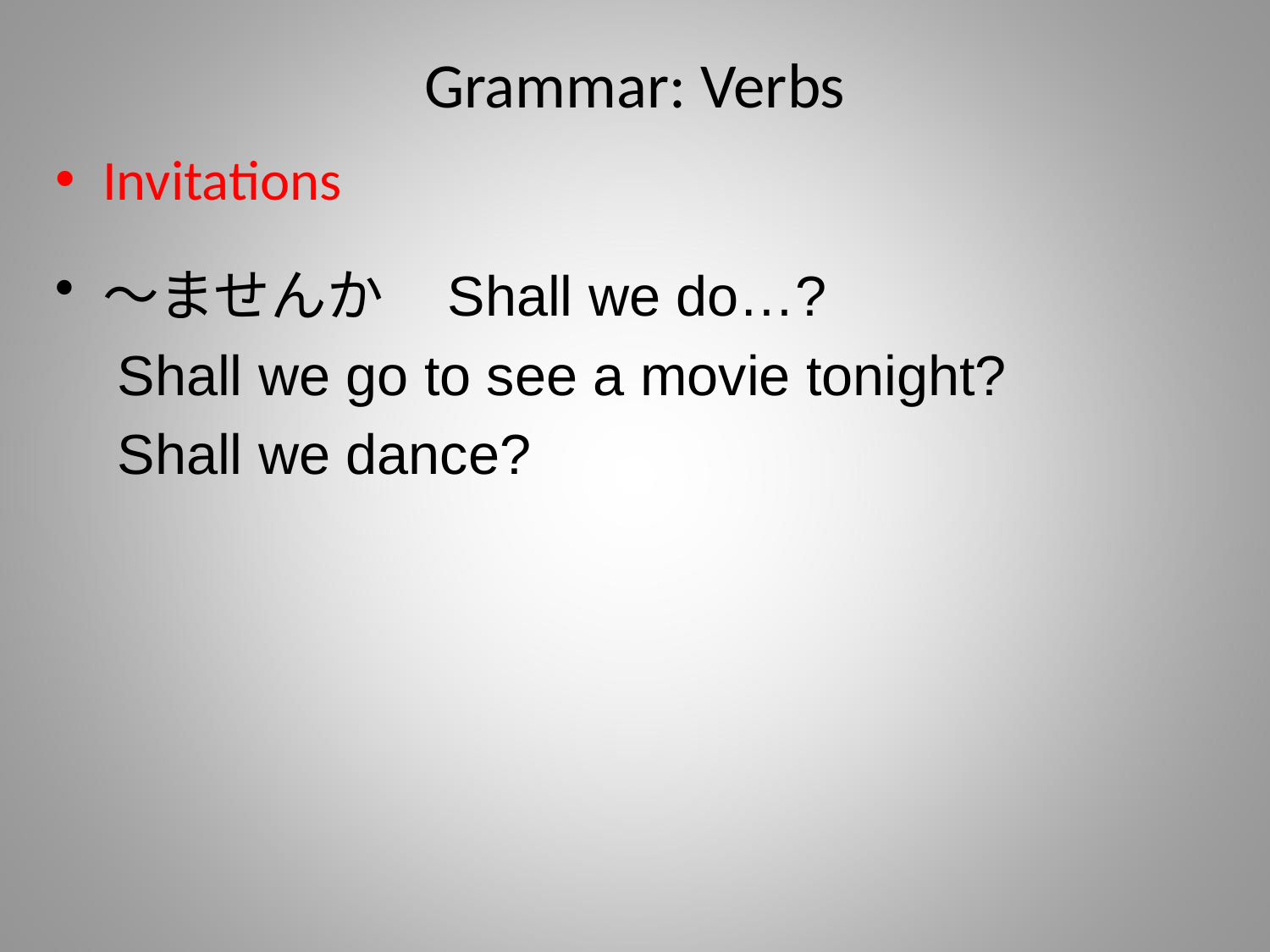

# Grammar: Verbs
Invitations
～ませんか    Shall we do…?
    Shall we go to see a movie tonight?
    Shall we dance?